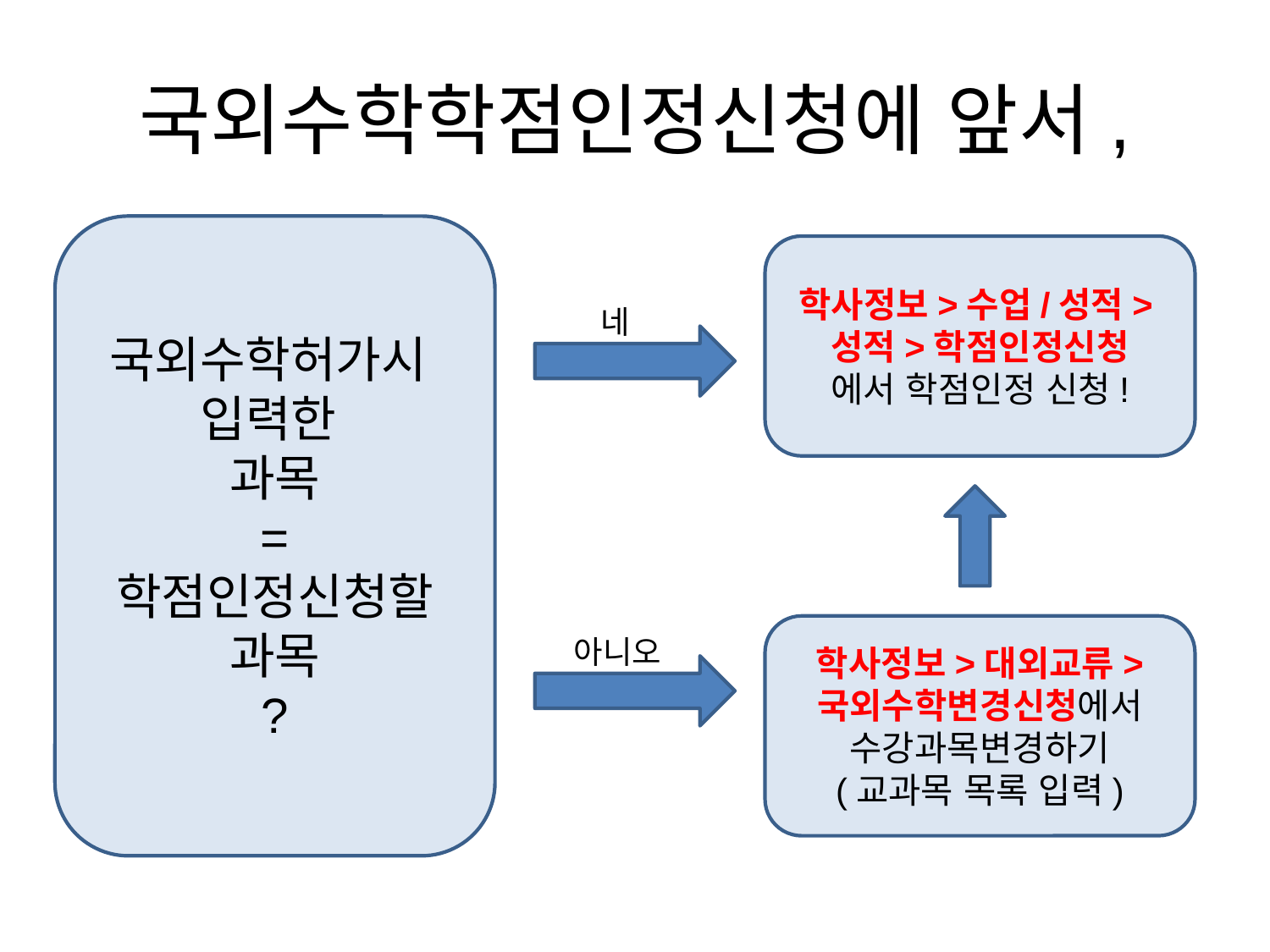

# 국외수학학점인정신청에 앞서,
국외수학허가시
입력한
과목
=
학점인정신청할 과목
?

학사정보>수업/성적>성적>학점인정신청
에서 학점인정 신청!

    네

학사정보>대외교류>
국외수학변경신청에서
수강과목변경하기
(교과목 목록 입력)
 아니오